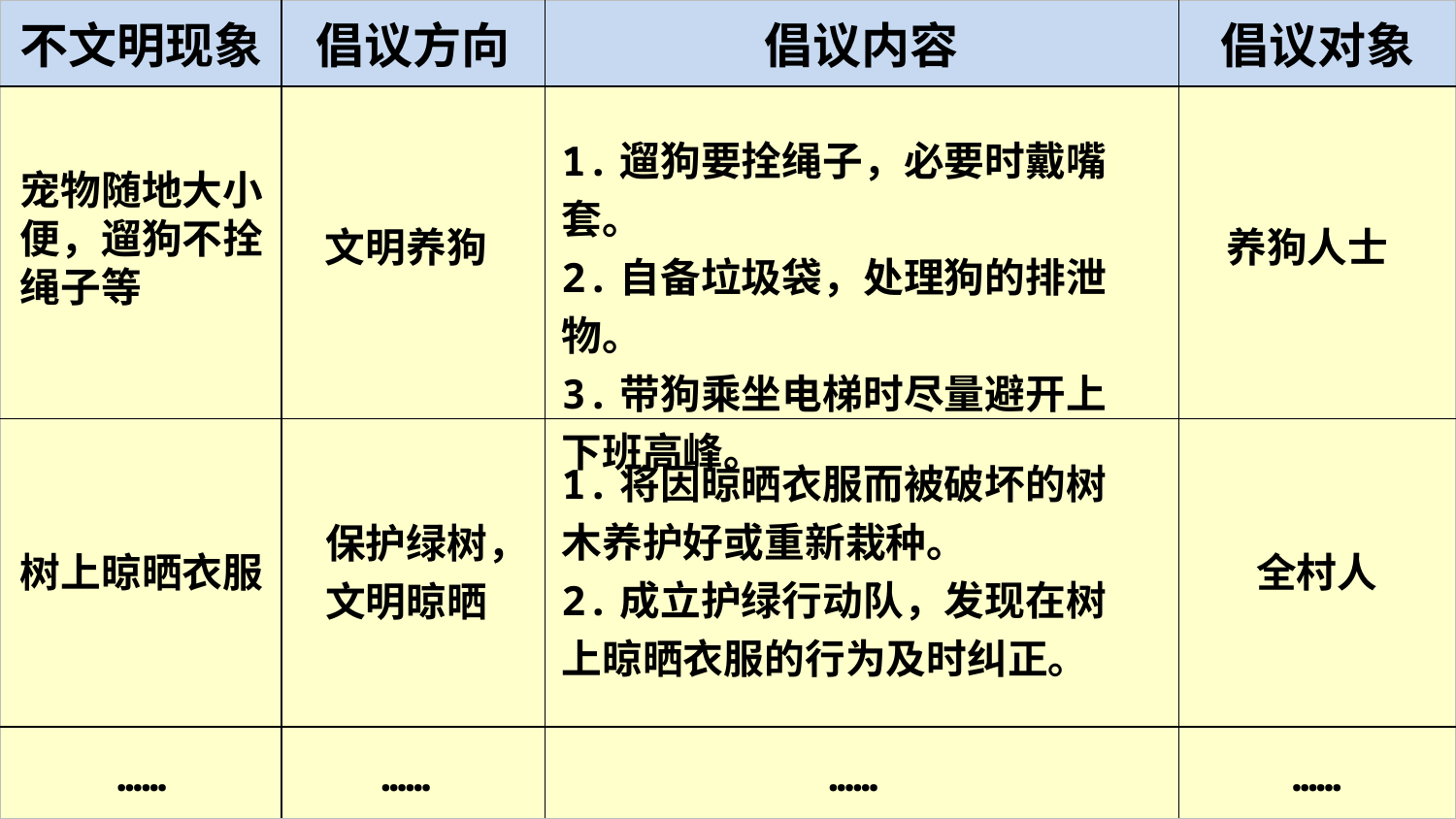

| 不文明现象 | 倡议方向 | 倡议内容 | 倡议对象 |
| --- | --- | --- | --- |
|  |  |  |  |
|  |  |  |  |
|  |  |  |  |
1.遛狗要拴绳子，必要时戴嘴套。
2.自备垃圾袋，处理狗的排泄物。
3.带狗乘坐电梯时尽量避开上下班高峰。
宠物随地大小
便，遛狗不拴
绳子等
文明养狗
养狗人士
1.将因晾晒衣服而被破坏的树木养护好或重新栽种。
2.成立护绿行动队，发现在树上晾晒衣服的行为及时纠正。
保护绿树，
文明晾晒
树上晾晒衣服
全村人
……
……
……
……